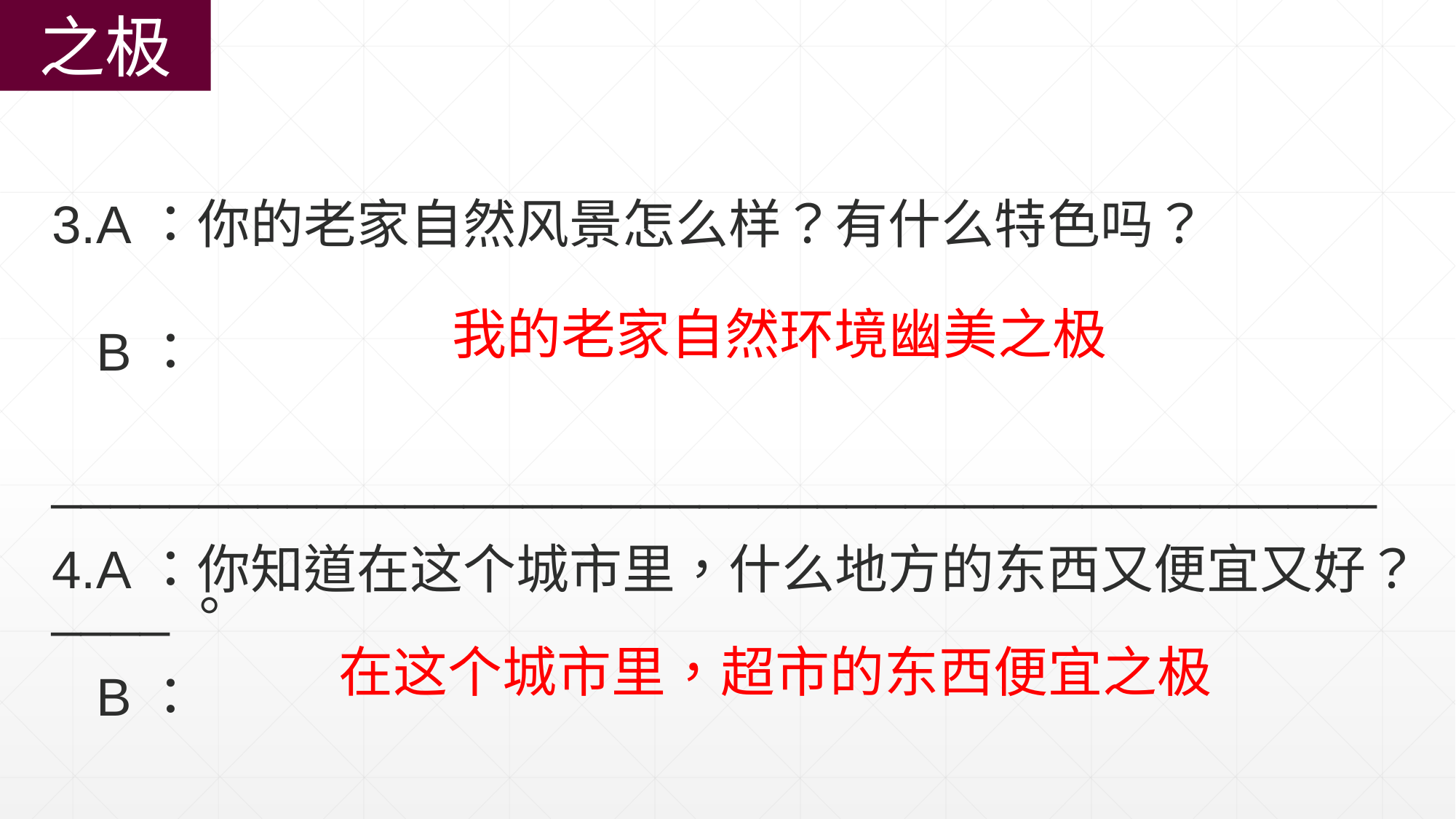

之极
3.A：你的老家自然风景怎么样？有什么特色吗？
   B： _________________________________________________。
我的老家自然环境幽美之极
4.A：你知道在这个城市里，什么地方的东西又便宜又好？
   B： _________________________________________________ 。
在这个城市里，超市的东西便宜之极